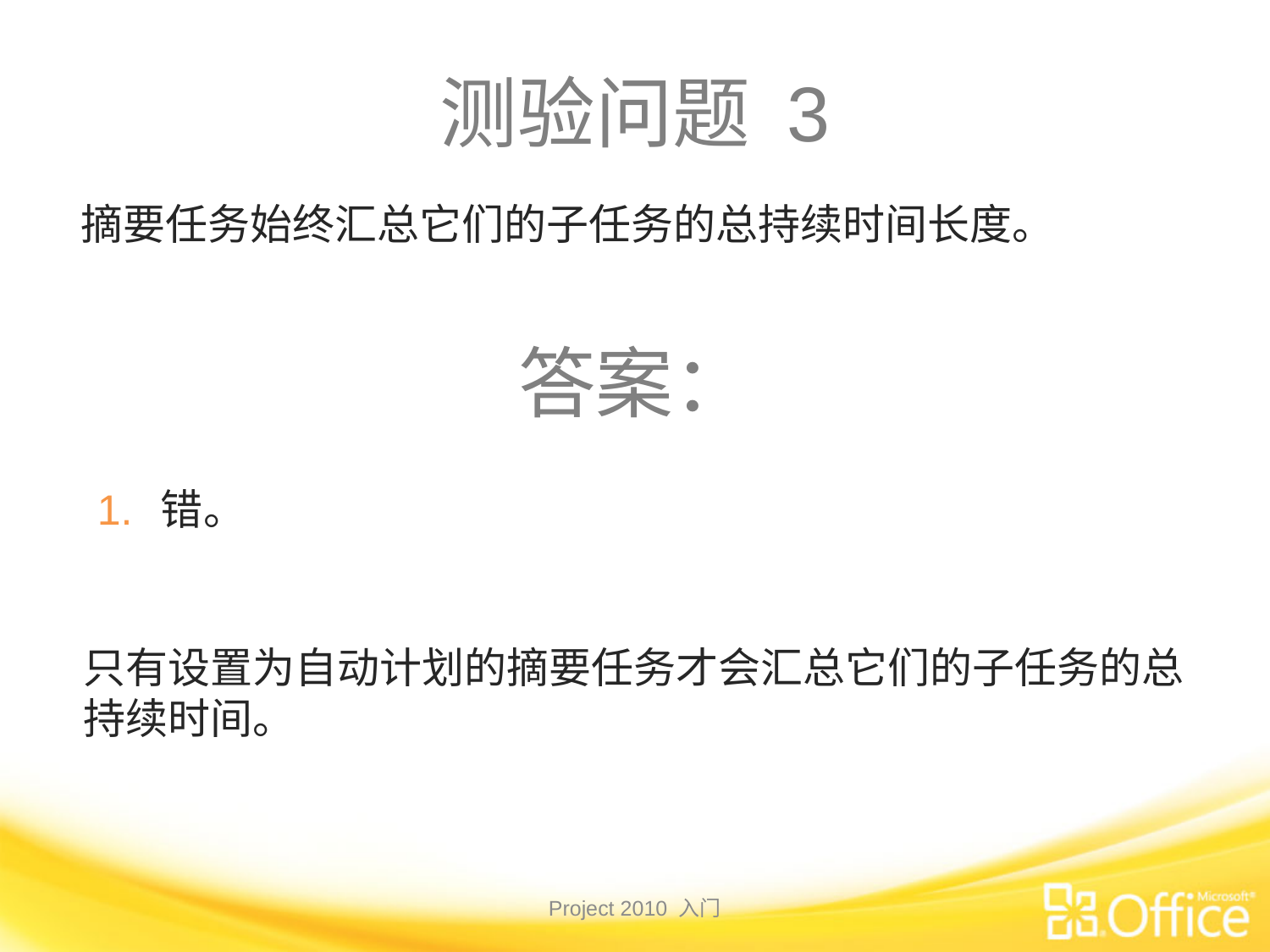

# 测验问题 3
摘要任务始终汇总它们的子任务的总持续时间长度。
答案：
错。
只有设置为自动计划的摘要任务才会汇总它们的子任务的总持续时间。
Project 2010 入门